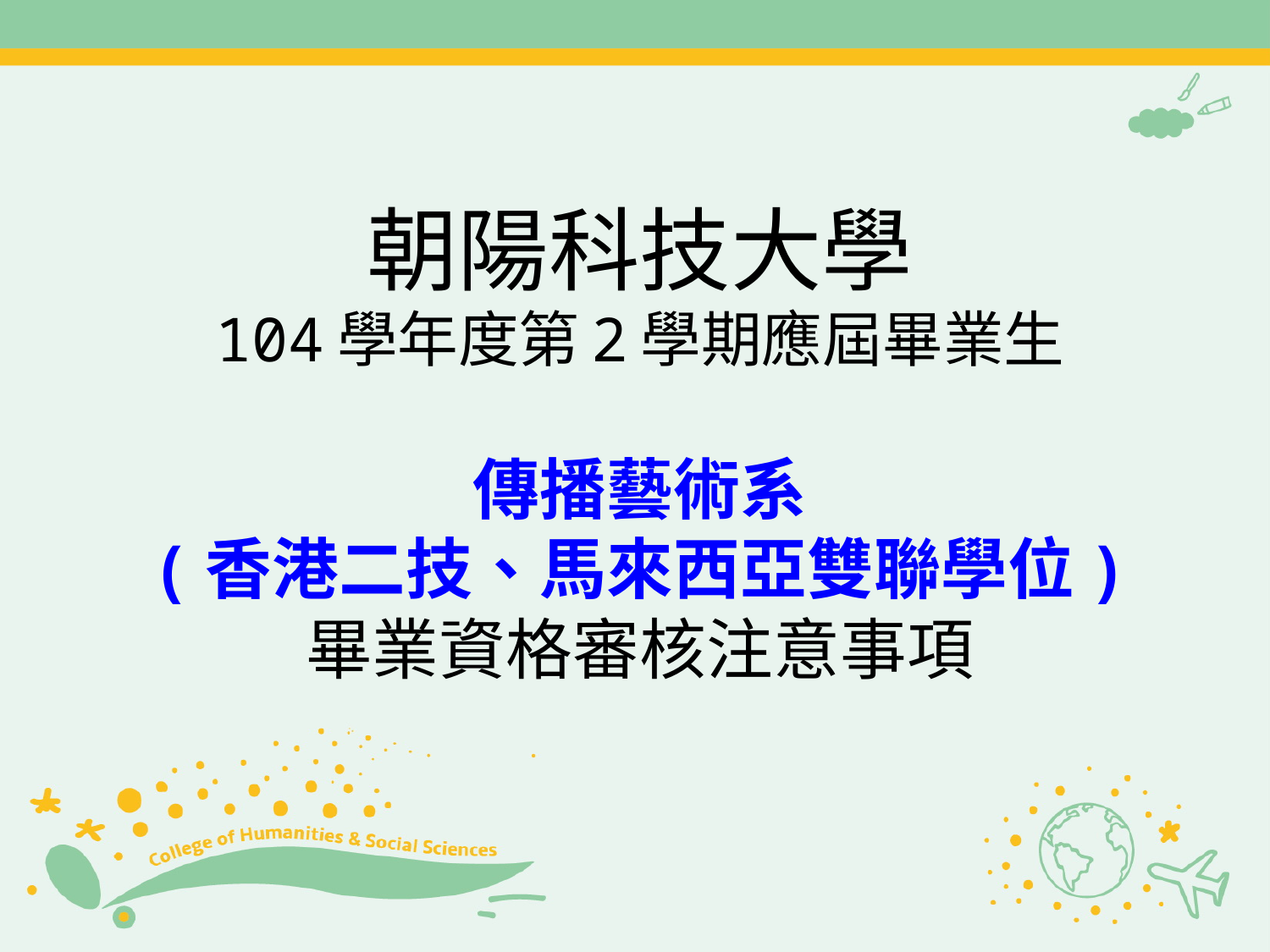

# 朝陽科技大學 104學年度第2學期應屆畢業生 傳播藝術系 (香港二技、馬來西亞雙聯學位) 畢業資格審核注意事項